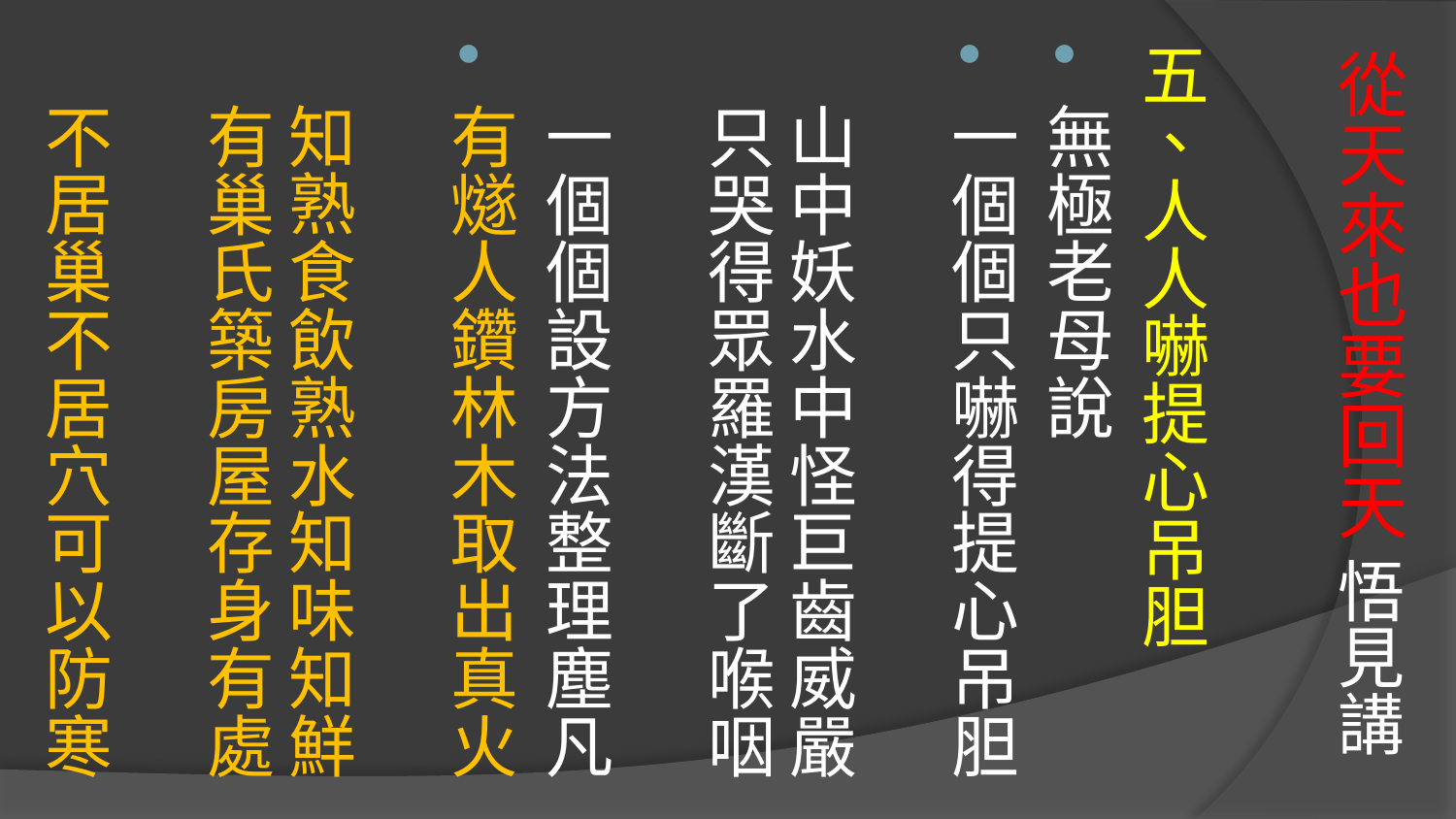

# 從天來也要回天 悟見講
五、人人嚇提心吊胆
無極老母說
一個個只嚇得提心吊胆　
山中妖水中怪巨齒威嚴
只哭得眾羅漢斷了喉咽　
一個個設方法整理塵凡
有燧人鑽林木取出真火　
知熟食飲熟水知味知鮮
有巢氏築房屋存身有處　
不居巢不居穴可以防寒